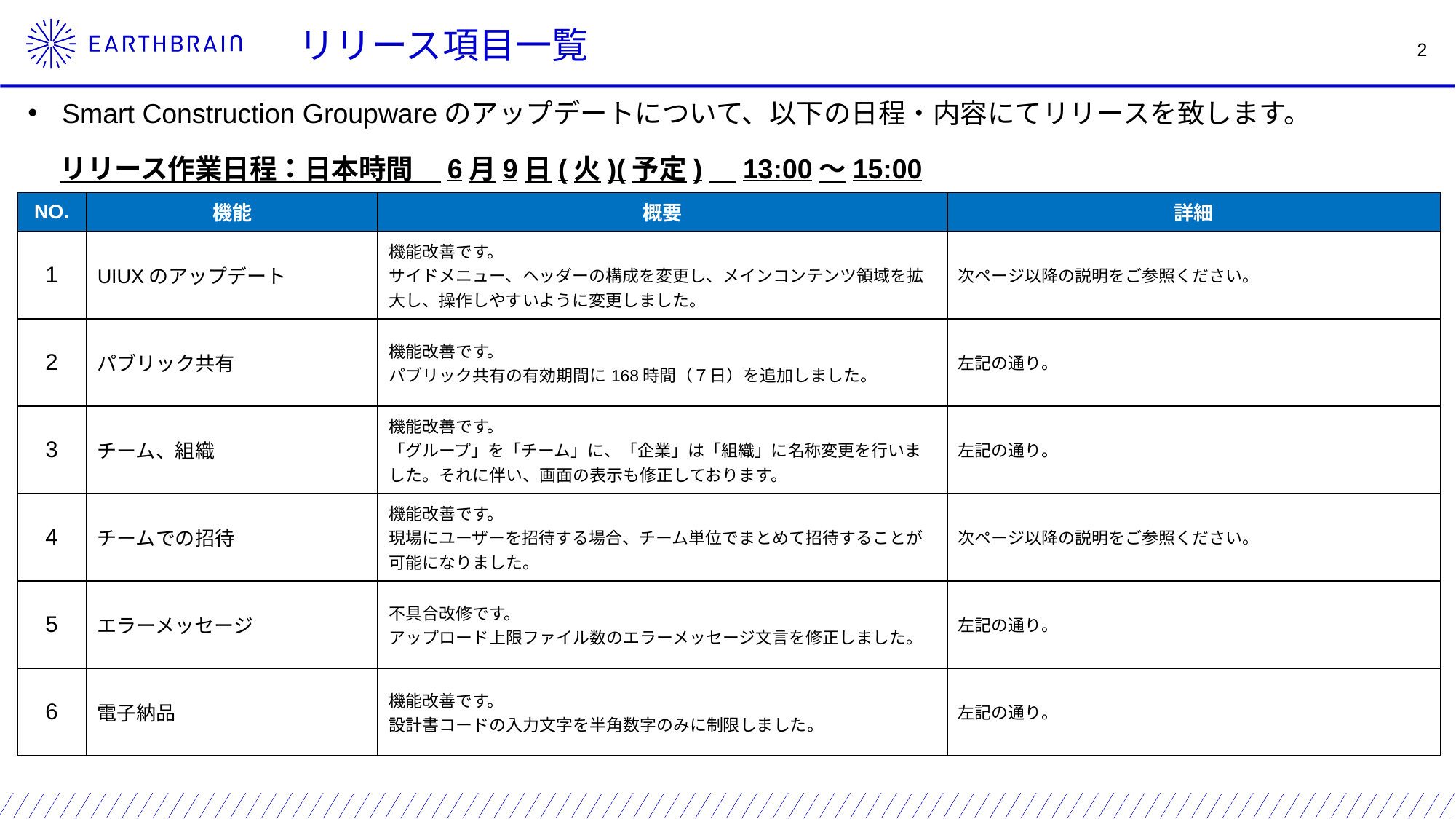

リリース項目一覧
Smart Construction Groupwareのアップデートについて、以下の日程・内容にてリリースを致します。
リリース作業日程：日本時間　6月9日(火)(予定)　13:00～15:00
| NO. | 機能 | 概要 | 詳細 |
| --- | --- | --- | --- |
| 1 | UIUXのアップデート | 機能改善です。 サイドメニュー、ヘッダーの構成を変更し、メインコンテンツ領域を拡大し、​操作しやすいように変更しました。 | 次ページ以降の説明をご参照ください。 |
| 2 | パブリック共有 | 機能改善です。 パブリック共有の有効期間に168時間（７日）を追加しました。 | 左記の通り。 |
| 3 | チーム、組織 | 機能改善です。 「グループ」を「チーム」に、「企業」は「組織」に名称変更を行いました。それに伴い、画面の表示も修正しております。 | 左記の通り。 |
| 4 | チームでの招待 | 機能改善です。 現場にユーザーを招待する場合、チーム単位でまとめて招待することが可能になりました。 | 次ページ以降の説明をご参照ください。 |
| 5 | エラーメッセージ | 不具合改修です。 アップロード上限ファイル数のエラーメッセージ文言を修正しました。 | 左記の通り。 |
| 6 | 電子納品 | 機能改善です。 設計書コードの入力文字を半角数字のみに制限しました。 | 左記の通り。 |